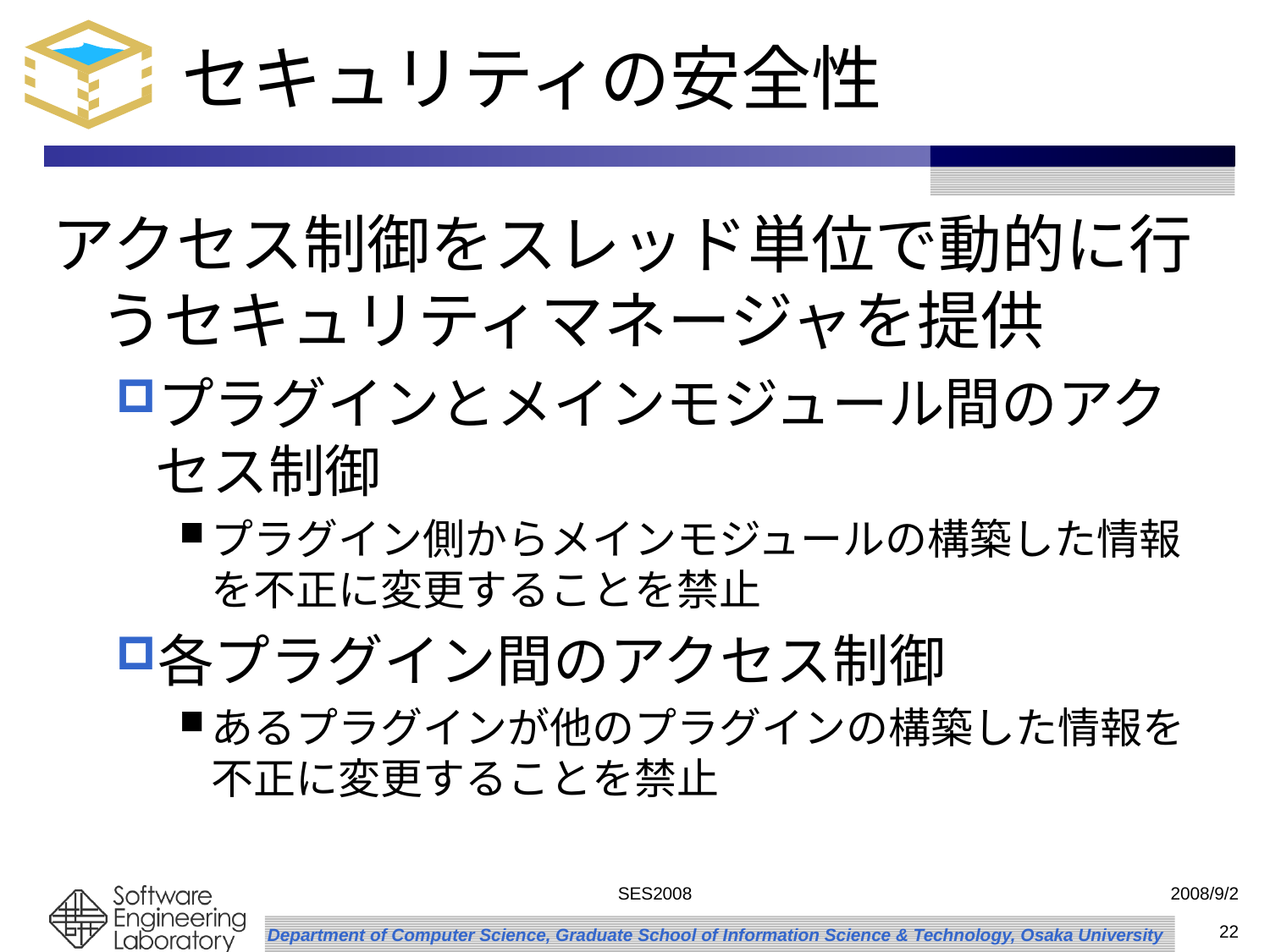

# セキュリティの安全性
アクセス制御をスレッド単位で動的に行うセキュリティマネージャを提供
プラグインとメインモジュール間のアクセス制御
プラグイン側からメインモジュールの構築した情報を不正に変更することを禁止
各プラグイン間のアクセス制御
あるプラグインが他のプラグインの構築した情報を不正に変更することを禁止

SES2008
2008/9/2
22